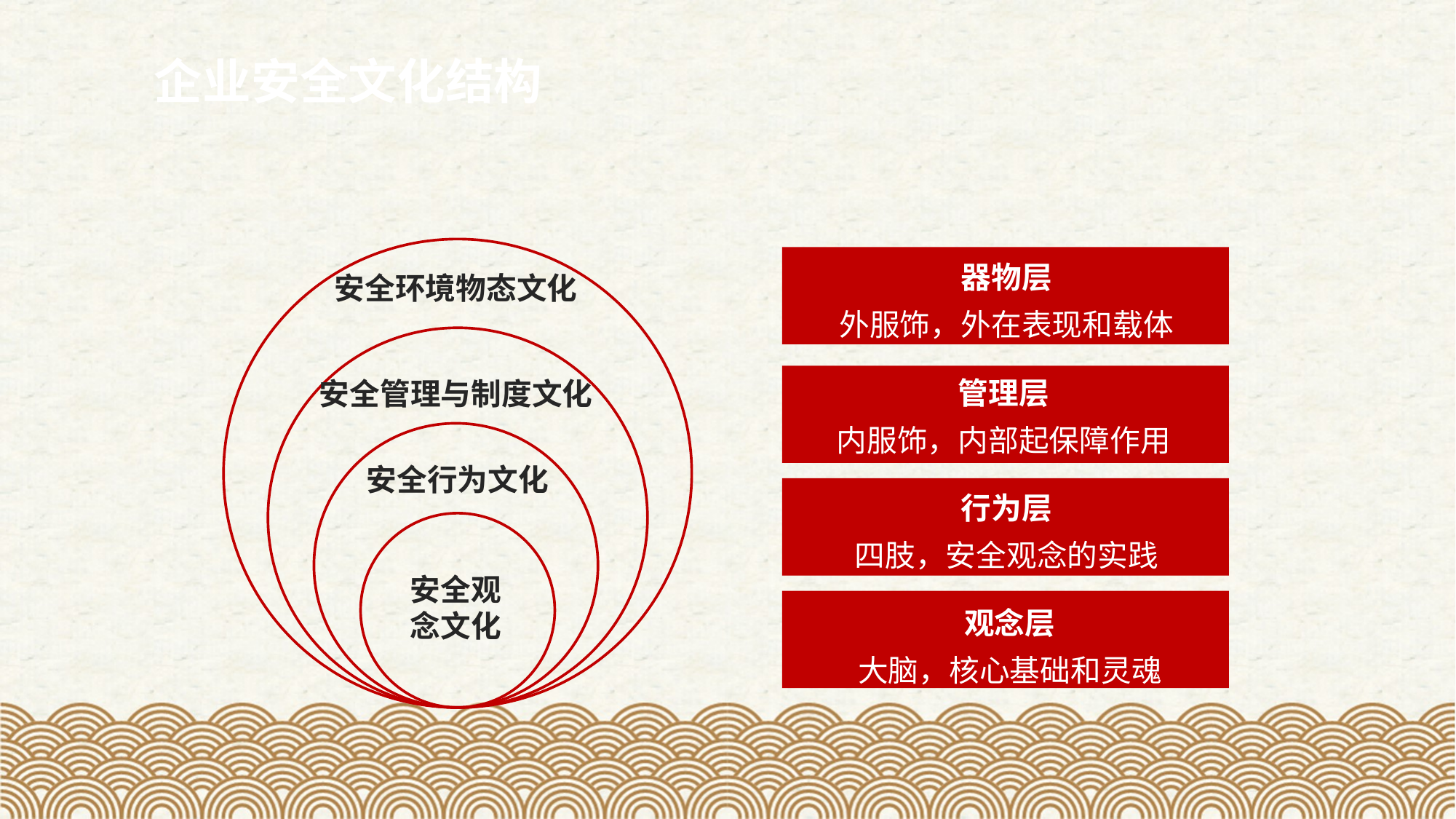

企业安全文化结构

器物层
外服饰，外在表现和载体

安全环境物态文化

管理层
内服饰，内部起保障作用

安全管理与制度文化

安全行为文化
行为层
四肢，安全观念的实践

安全观
念文化
观念层
大脑，核心基础和灵魂